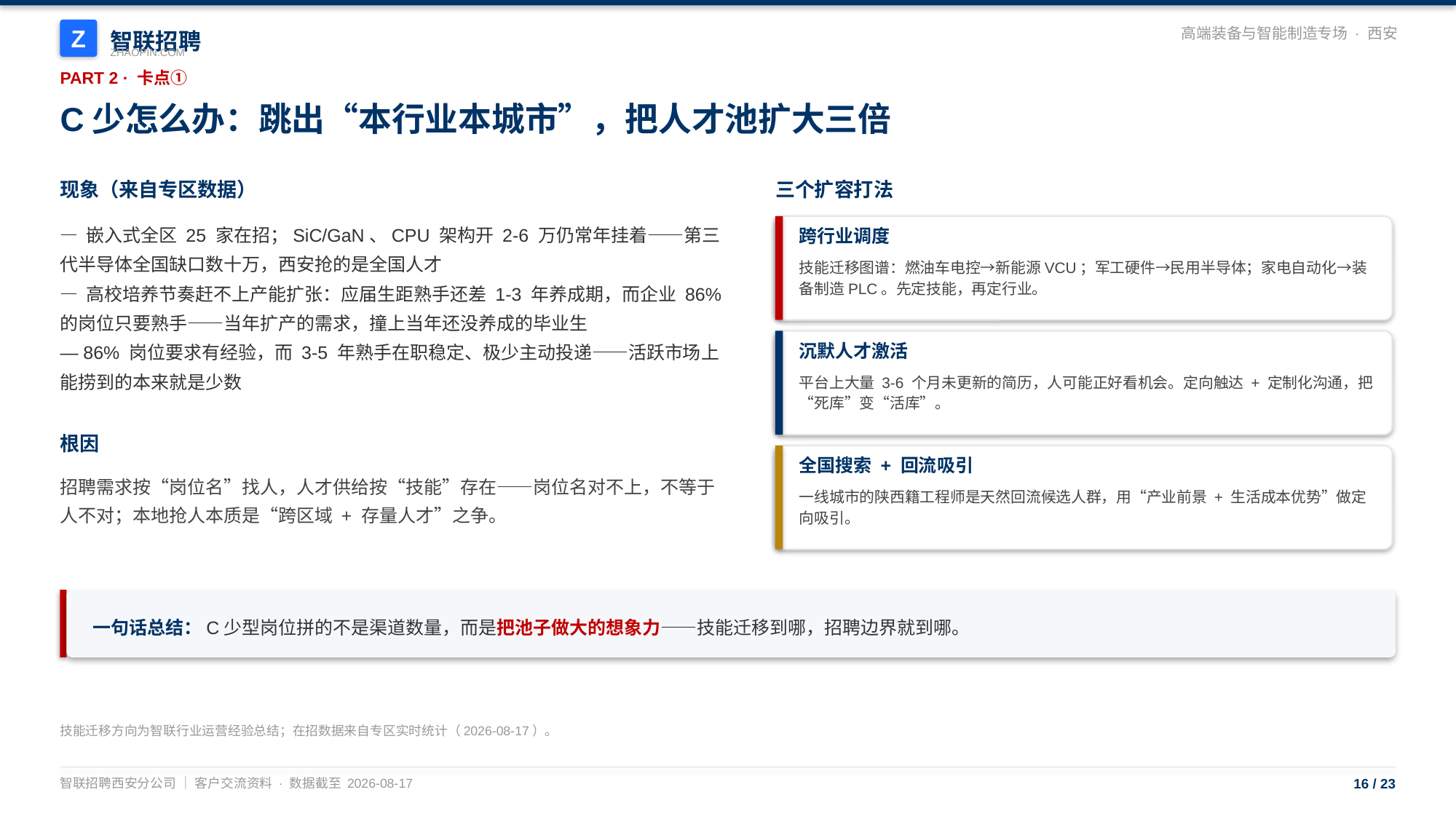

智联招聘
Z
高端装备与智能制造专场 · 西安
ZHAOPIN.COM
PART 2 · 卡点①
C少怎么办：跳出“本行业本城市”，把人才池扩大三倍
现象（来自专区数据）
三个扩容打法
— 嵌入式全区 25 家在招；SiC/GaN、CPU 架构开 2-6 万仍常年挂着——第三代半导体全国缺口数十万，西安抢的是全国人才
— 高校培养节奏赶不上产能扩张：应届生距熟手还差 1-3 年养成期，而企业 86% 的岗位只要熟手——当年扩产的需求，撞上当年还没养成的毕业生
— 86% 岗位要求有经验，而 3-5 年熟手在职稳定、极少主动投递——活跃市场上能捞到的本来就是少数

跨行业调度
技能迁移图谱：燃油车电控→新能源VCU；军工硬件→民用半导体；家电自动化→装备制造PLC。先定技能，再定行业。

沉默人才激活
平台上大量 3-6 个月未更新的简历，人可能正好看机会。定向触达 + 定制化沟通，把“死库”变“活库”。
根因

全国搜索 + 回流吸引
招聘需求按“岗位名”找人，人才供给按“技能”存在——岗位名对不上，不等于人不对；本地抢人本质是“跨区域 + 存量人才”之争。
一线城市的陕西籍工程师是天然回流候选人群，用“产业前景 + 生活成本优势”做定向吸引。

一句话总结：C少型岗位拼的不是渠道数量，而是把池子做大的想象力——技能迁移到哪，招聘边界就到哪。
技能迁移方向为智联行业运营经验总结；在招数据来自专区实时统计（2026-08-17）。

智联招聘西安分公司 ｜ 客户交流资料 · 数据截至 2026-08-17
16 / 23